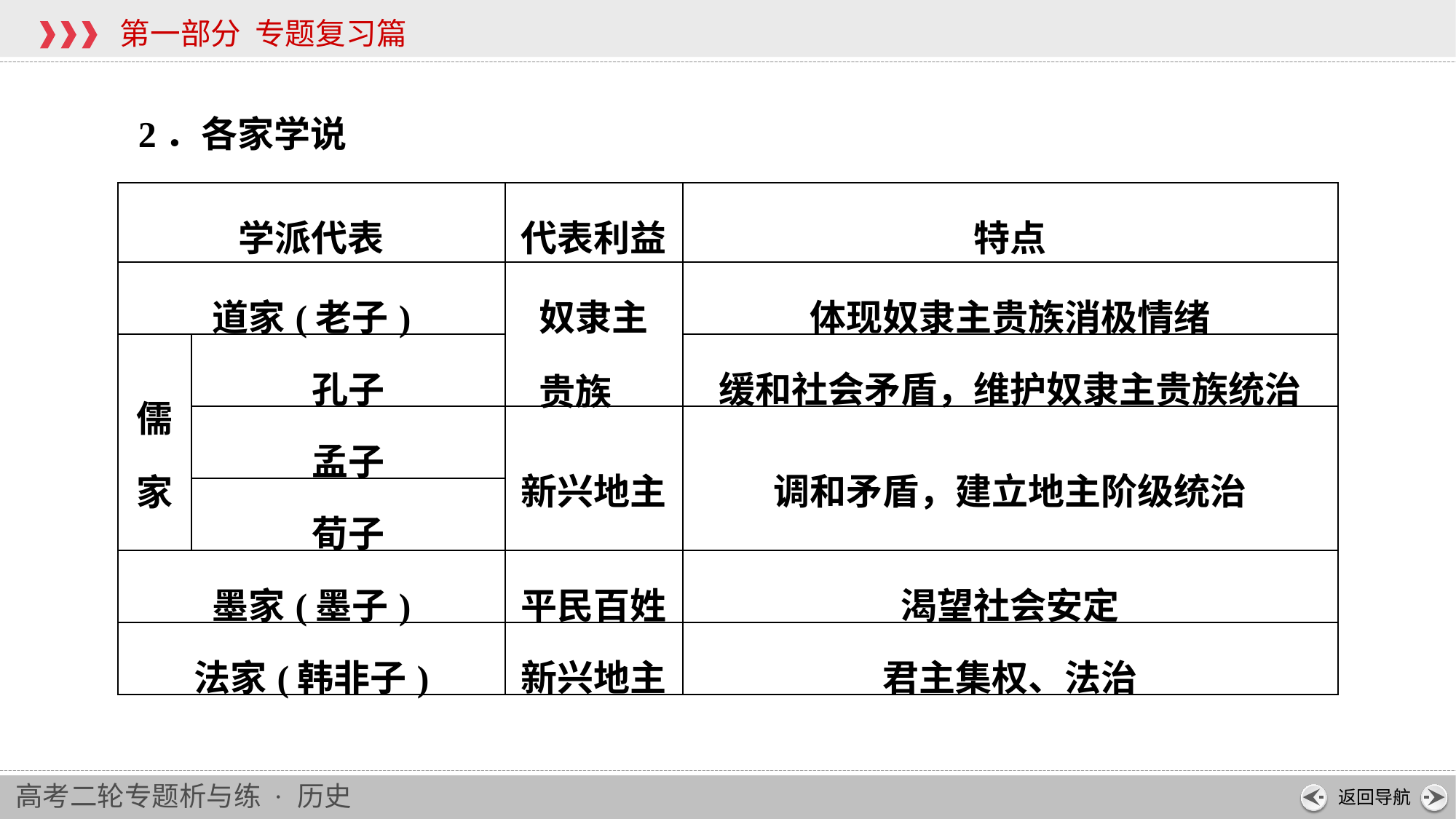

2．各家学说
| 学派代表 |  | 代表利益 | 特点 |
| --- | --- | --- | --- |
| 道家(老子) |  | 奴隶主 贵族 | 体现奴隶主贵族消极情绪 |
| 儒家 | 孔子 |  | 缓和社会矛盾，维护奴隶主贵族统治 |
|  | 孟子 | 新兴地主 | 调和矛盾，建立地主阶级统治 |
|  | 荀子 |  |  |
| 墨家(墨子) |  | 平民百姓 | 渴望社会安定 |
| 法家(韩非子) |  | 新兴地主 | 君主集权、法治 |